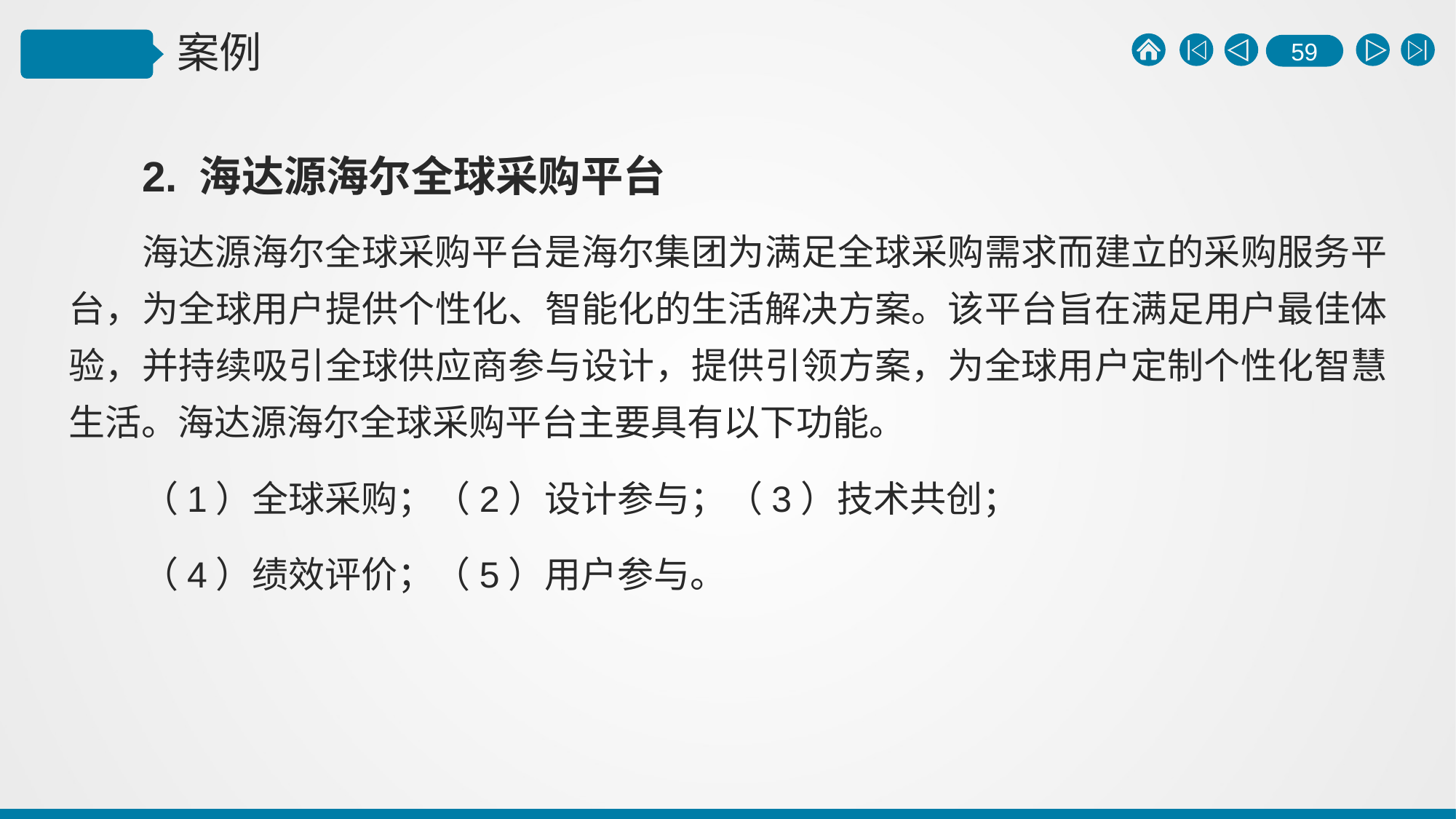

2. 海达源海尔全球采购平台
海达源海尔全球采购平台是海尔集团为满足全球采购需求而建立的采购服务平台，为全球用户提供个性化、智能化的生活解决方案。该平台旨在满足用户最佳体验，并持续吸引全球供应商参与设计，提供引领方案，为全球用户定制个性化智慧生活。海达源海尔全球采购平台主要具有以下功能。
（1）全球采购；（2）设计参与；（3）技术共创；
（4）绩效评价；（5）用户参与。